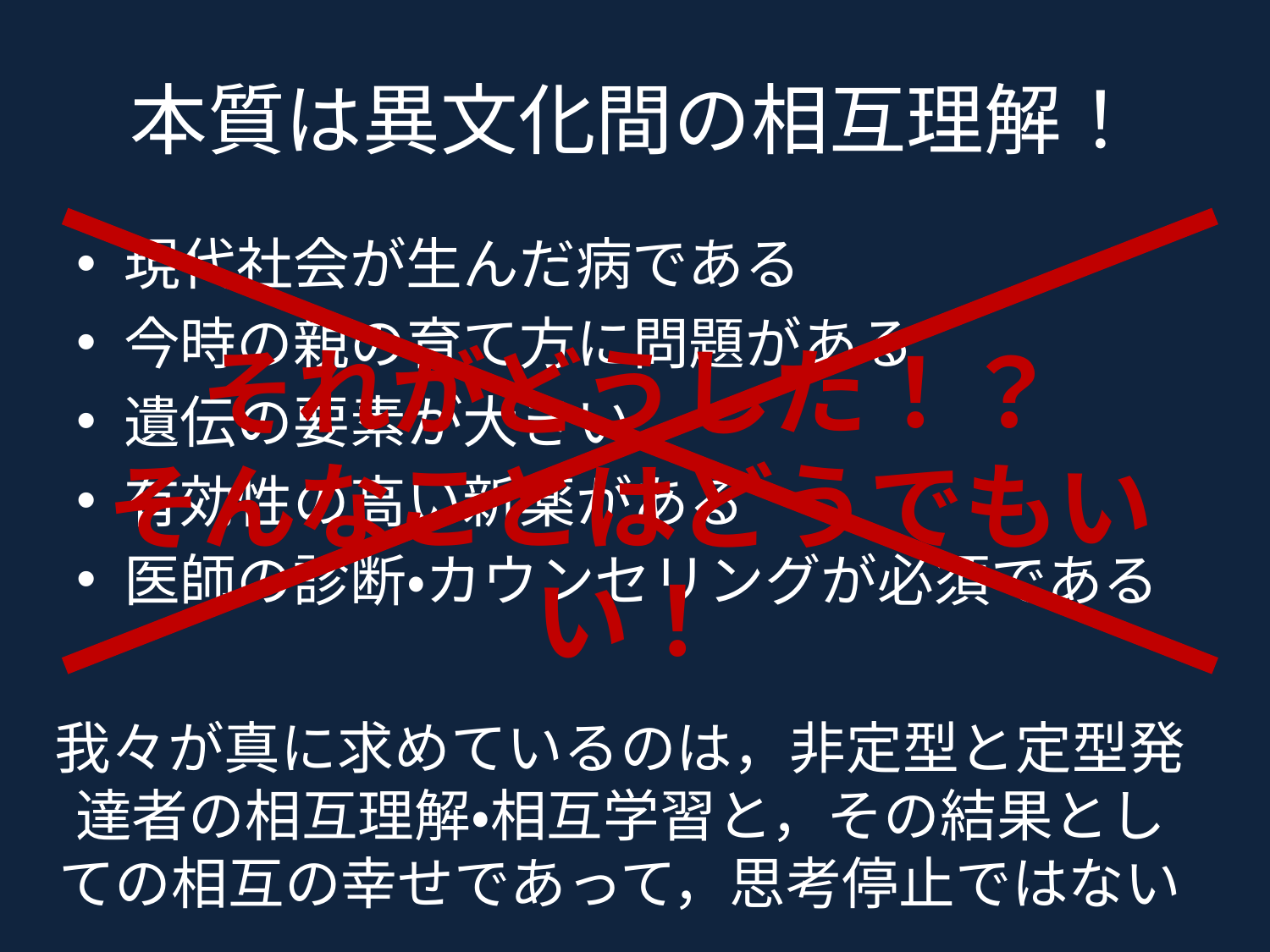

# 本質は異文化間の相互理解！
それがどうした！？
そんなことはどうでもいい！
現代社会が生んだ病である
今時の親の育て方に問題がある
遺伝の要素が大きい
有効性の高い新薬がある
医師の診断・カウンセリングが必須である
我々が真に求めているのは，非定型と定型発達者の相互理解・相互学習と，その結果としての相互の幸せであって，思考停止ではない